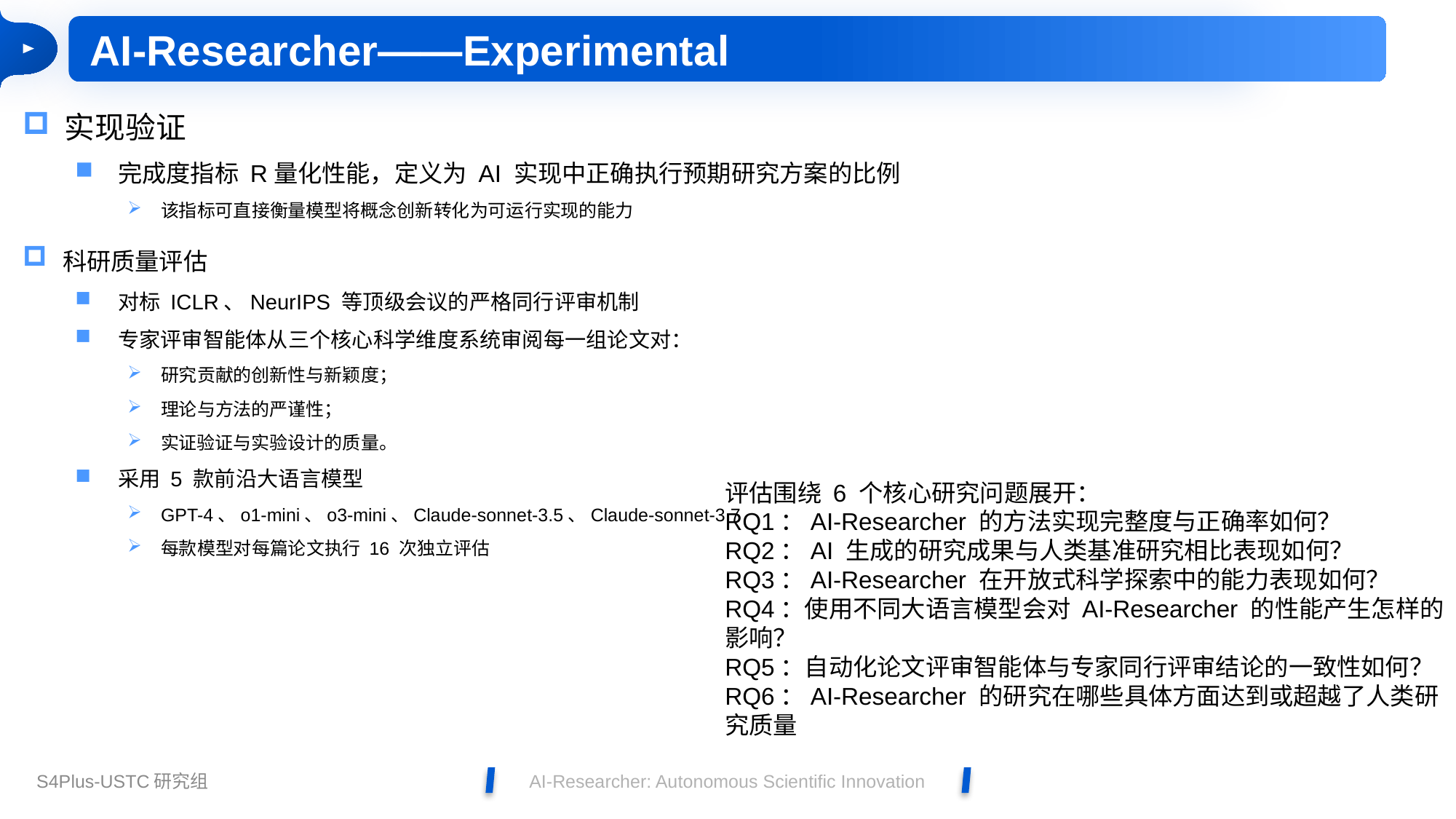

AI-Researcher——Experimental
 实现验证
完成度指标 R量化性能，定义为 AI 实现中正确执行预期研究方案的比例
该指标可直接衡量模型将概念创新转化为可运行实现的能力
 科研质量评估
对标 ICLR、NeurIPS 等顶级会议的严格同行评审机制
专家评审智能体从三个核心科学维度系统审阅每一组论文对：
研究贡献的创新性与新颖度；
理论与方法的严谨性；
实证验证与实验设计的质量。
采用 5 款前沿大语言模型
GPT-4、o1-mini、o3-mini、Claude-sonnet-3.5、Claude-sonnet-3.7
每款模型对每篇论文执行 16 次独立评估
评估围绕 6 个核心研究问题展开：
RQ1：AI-Researcher 的方法实现完整度与正确率如何？
RQ2：AI 生成的研究成果与人类基准研究相比表现如何？
RQ3：AI-Researcher 在开放式科学探索中的能力表现如何？
RQ4：使用不同大语言模型会对 AI-Researcher 的性能产生怎样的影响？
RQ5：自动化论文评审智能体与专家同行评审结论的一致性如何？
RQ6：AI-Researcher 的研究在哪些具体方面达到或超越了人类研究质量
AI-Researcher: Autonomous Scientific Innovation